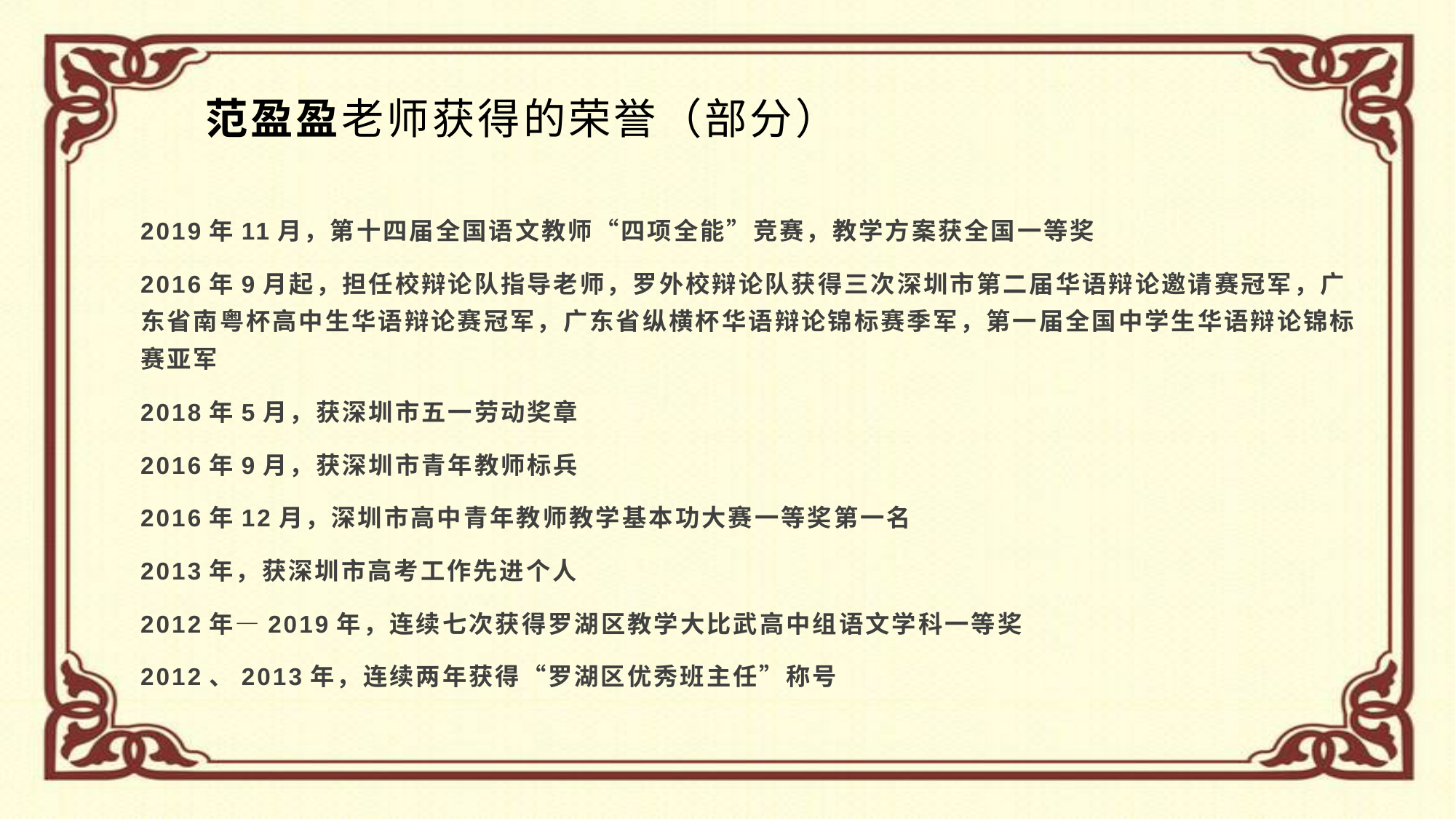

# 范盈盈老师获得的荣誉（部分）
2019年11月，第十四届全国语文教师“四项全能”竞赛，教学方案获全国一等奖
2016年9月起，担任校辩论队指导老师，罗外校辩论队获得三次深圳市第二届华语辩论邀请赛冠军，广东省南粤杯高中生华语辩论赛冠军，广东省纵横杯华语辩论锦标赛季军，第一届全国中学生华语辩论锦标赛亚军
2018年5月，获深圳市五一劳动奖章
2016年9月，获深圳市青年教师标兵
2016年12月，深圳市高中青年教师教学基本功大赛一等奖第一名
2013年，获深圳市高考工作先进个人
2012年—2019年，连续七次获得罗湖区教学大比武高中组语文学科一等奖
2012、2013年，连续两年获得“罗湖区优秀班主任”称号